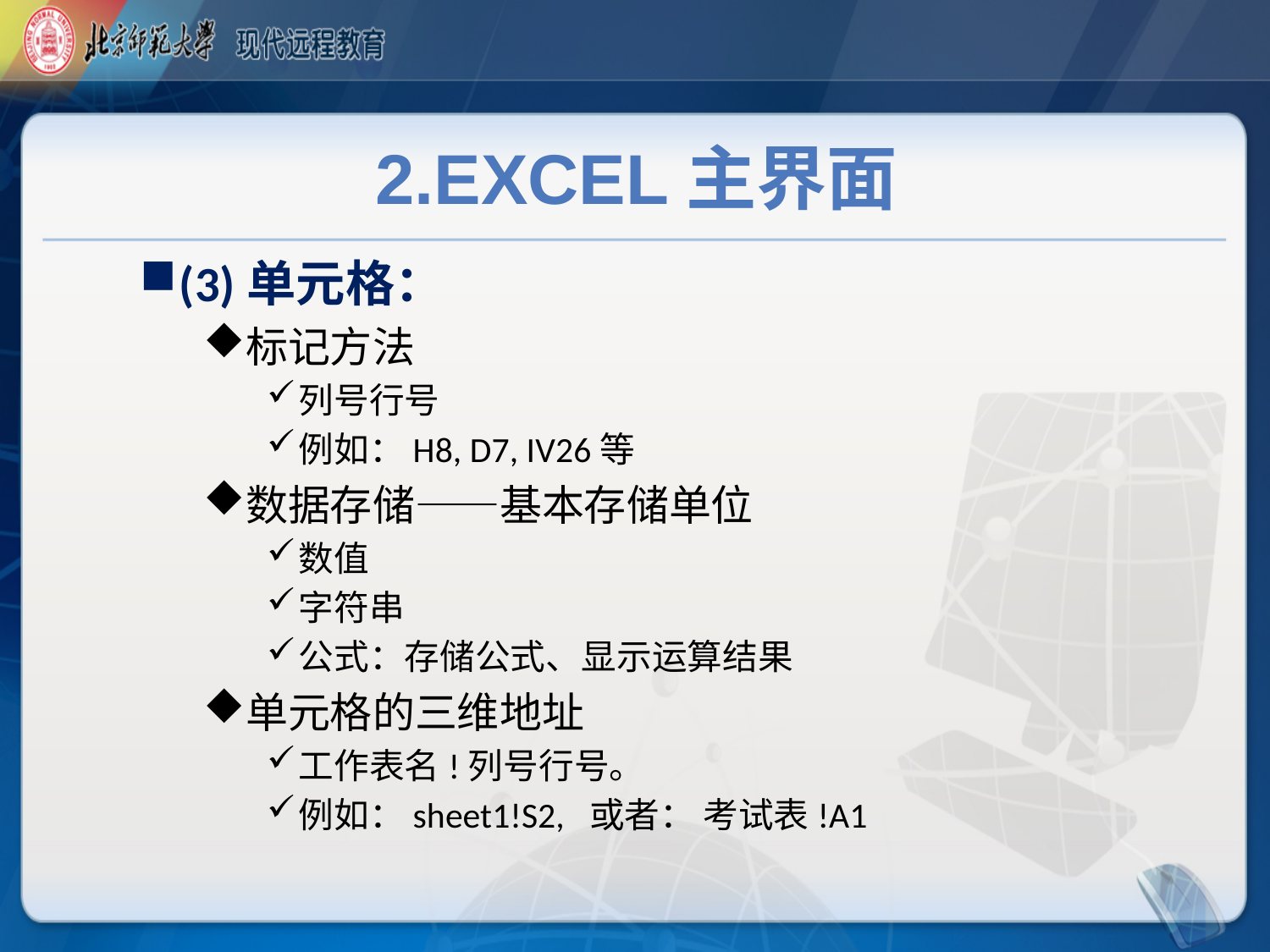

# 2.Excel主界面
(3)单元格：
标记方法
列号行号
例如：H8, D7, IV26等
数据存储——基本存储单位
数值
字符串
公式：存储公式、显示运算结果
单元格的三维地址
工作表名!列号行号。
例如：sheet1!S2,  或者： 考试表!A1